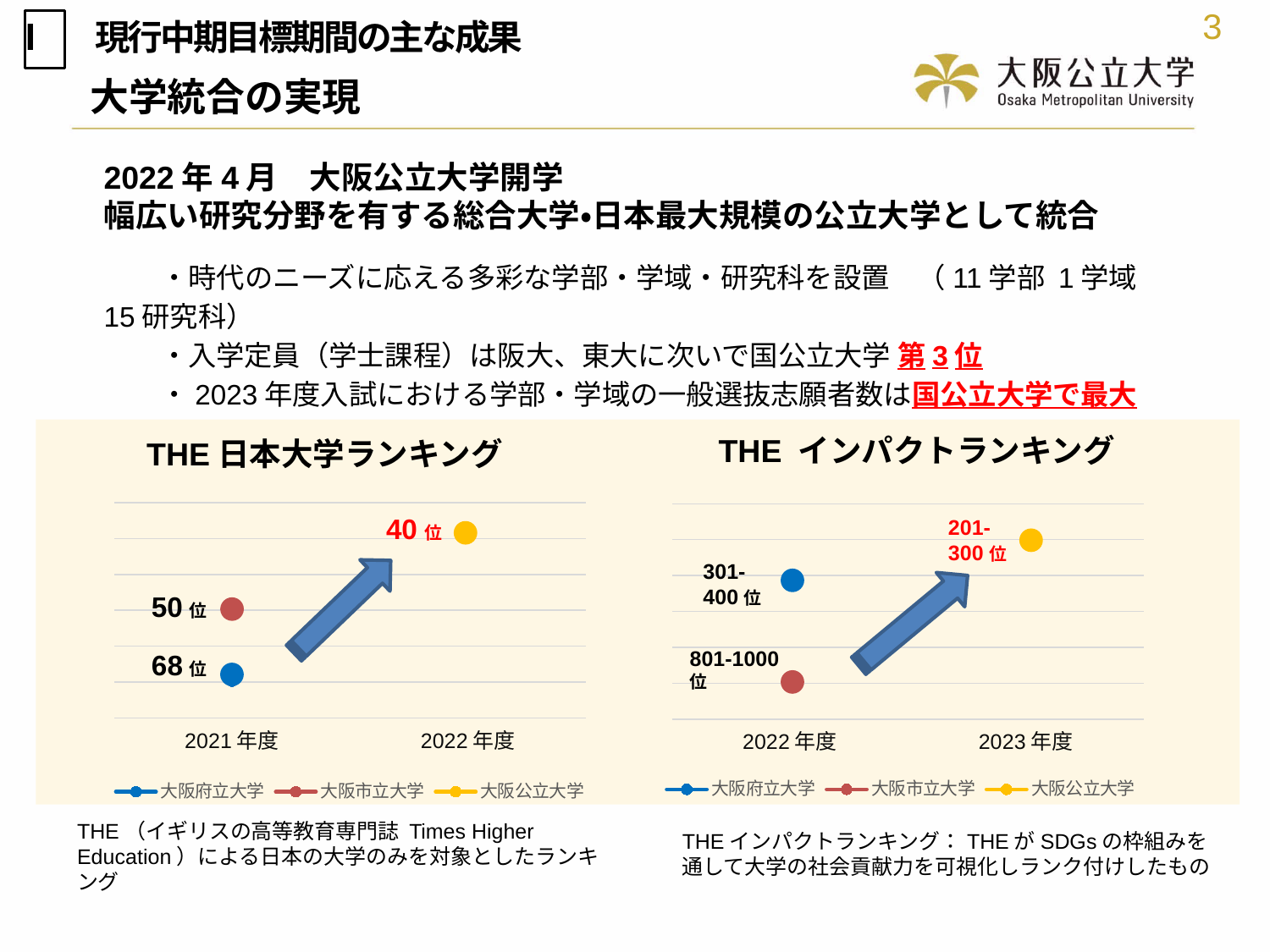

3
 Ⅰ　 現行中期目標期間の主な成果

大学統合の実現
2022年4月　大阪公立大学開学
幅広い研究分野を有する総合大学・日本最大規模の公立大学として統合

　　・時代のニーズに応える多彩な学部・学域・研究科を設置　（11学部 1学域 15研究科）
　　・入学定員（学士課程）は阪大、東大に次いで国公立大学 第3位
　　・2023年度入試における学部・学域の一般選抜志願者数は国公立大学で最大
THE インパクトランキング

THE日本大学ランキング

### Chart

| Category | 大阪府立大学 | 大阪市立大学 | 大阪公立大学 |
|---|---|---|---|
| 2022年度 | 38.0 | 10.0 | None |
| 2023年度 | None | None | 50.0 |

### Chart

| Category | 大阪府立大学 | 大阪市立大学 | 大阪公立大学 |
|---|---|---|---|
| 2021年度 | 10.0 | 30.0 | None |
| 2022年度 | None | None | 50.0 |
40位
201-300位

301-400位

50位

801-1000位

THE（イギリスの高等教育専門誌 Times Higher Education）による日本の大学のみを対象としたランキング
THEインパクトランキング：THEがSDGsの枠組みを
通して大学の社会貢献力を可視化しランク付けしたもの